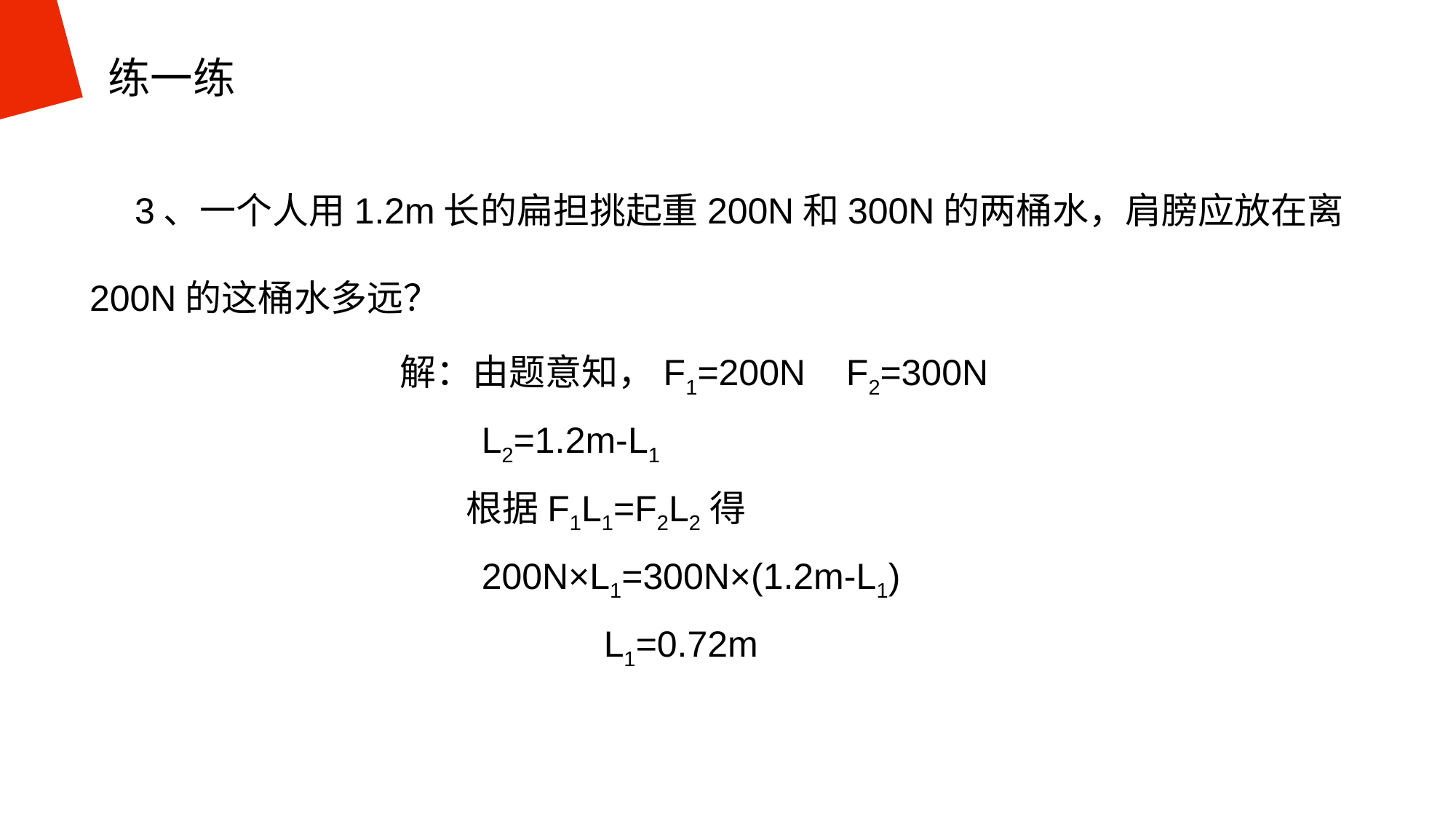

练一练
　3、一个人用1.2m长的扁担挑起重200N和300N的两桶水，肩膀应放在离200N的这桶水多远？
解：由题意知，F1=200N    F2=300N
        L2=1.2m-L1
       根据F1L1=F2L2得
        200N×L1=300N×(1.2m-L1)
                    L1=0.72m